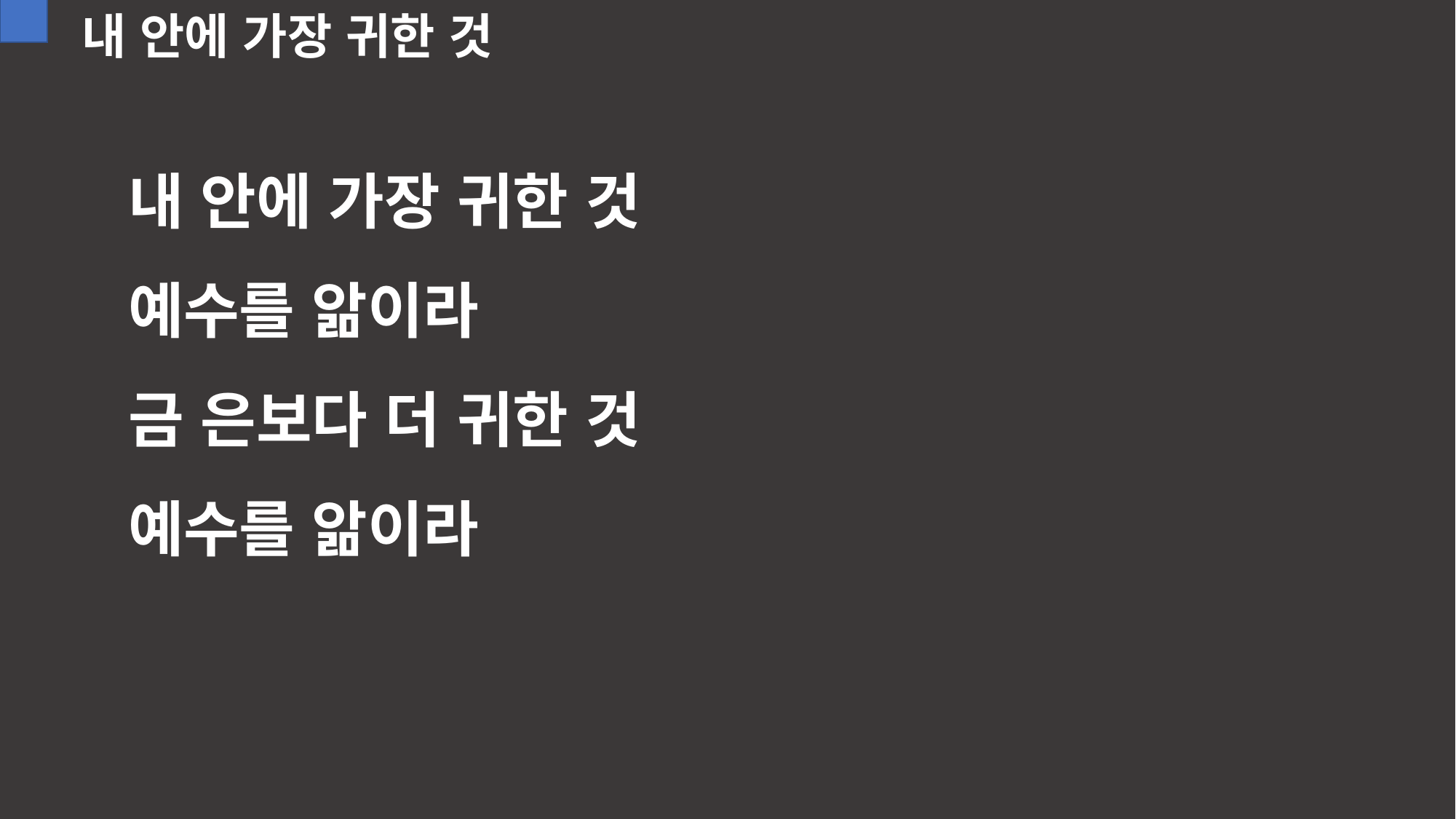

내 안에 가장 귀한 것

내 안에 가장 귀한 것
예수를 앎이라
금 은보다 더 귀한 것
예수를 앎이라